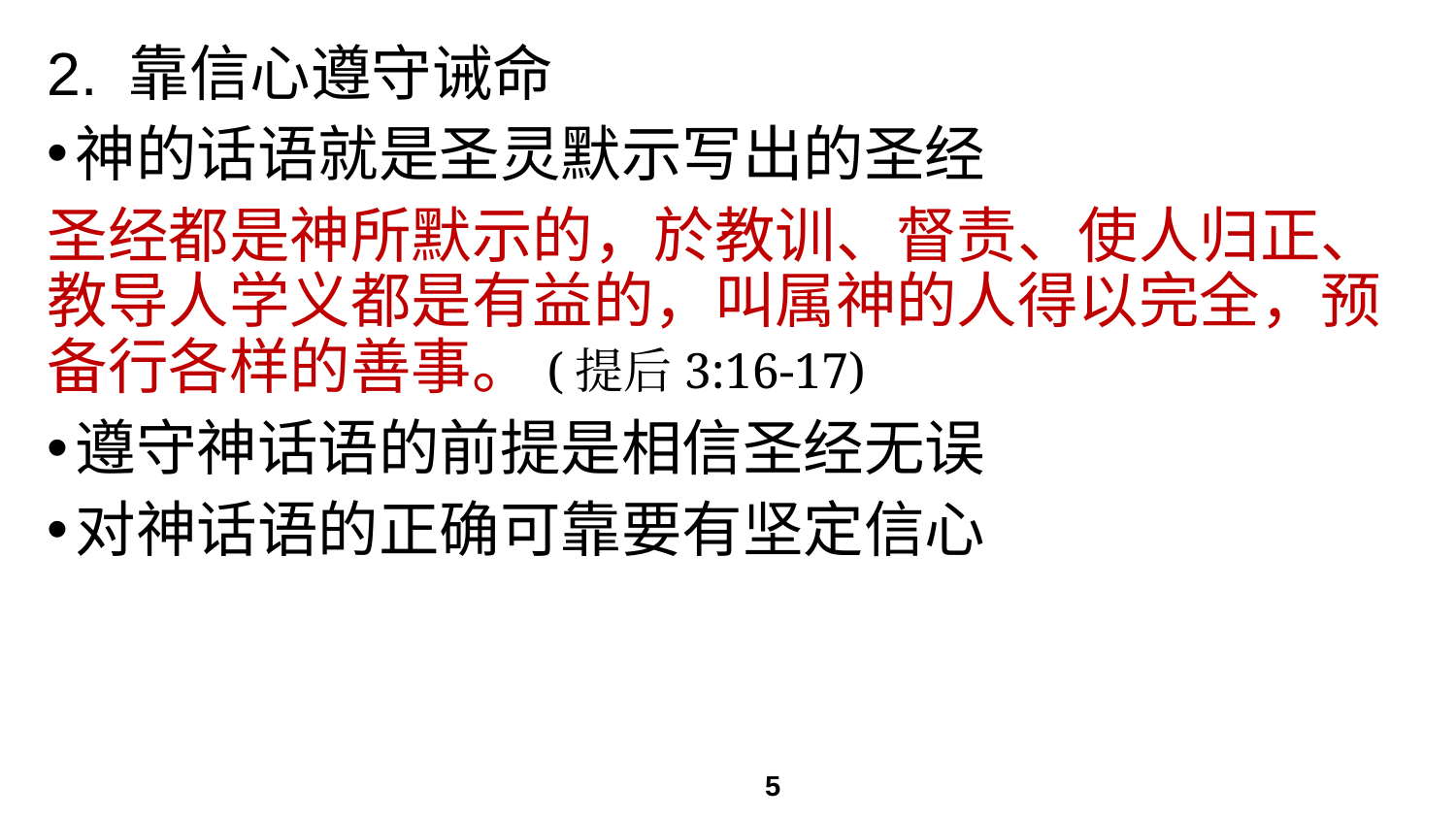

# 2. 靠信心遵守诫命
神的话语就是圣灵默示写出的圣经
圣经都是神所默示的，於教训、督责、使人归正、教导人学义都是有益的，叫属神的人得以完全，预备行各样的善事。(提后3:16-17)
遵守神话语的前提是相信圣经无误
对神话语的正确可靠要有坚定信心
5